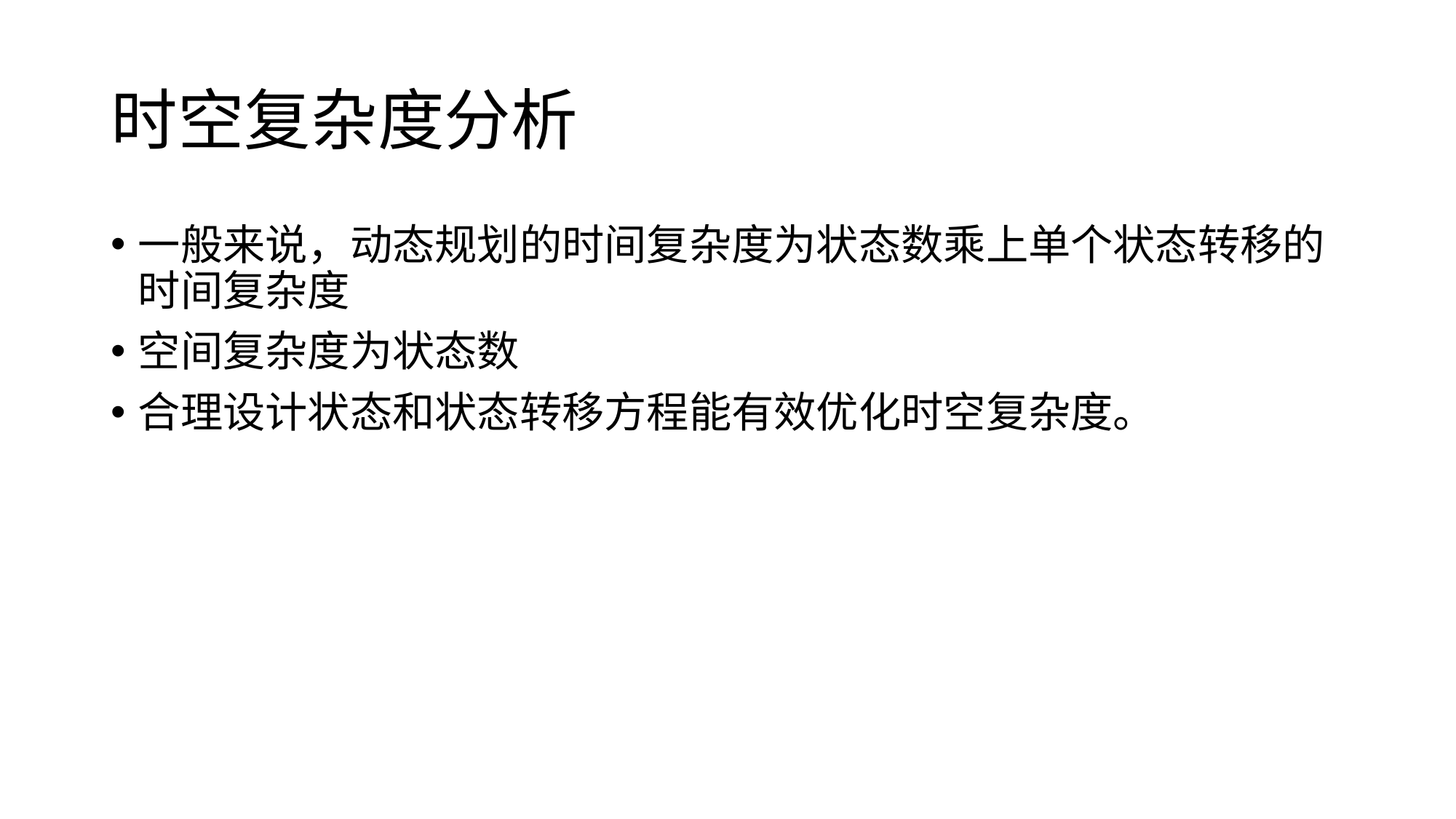

# 时空复杂度分析
一般来说，动态规划的时间复杂度为状态数乘上单个状态转移的时间复杂度
空间复杂度为状态数
合理设计状态和状态转移方程能有效优化时空复杂度。